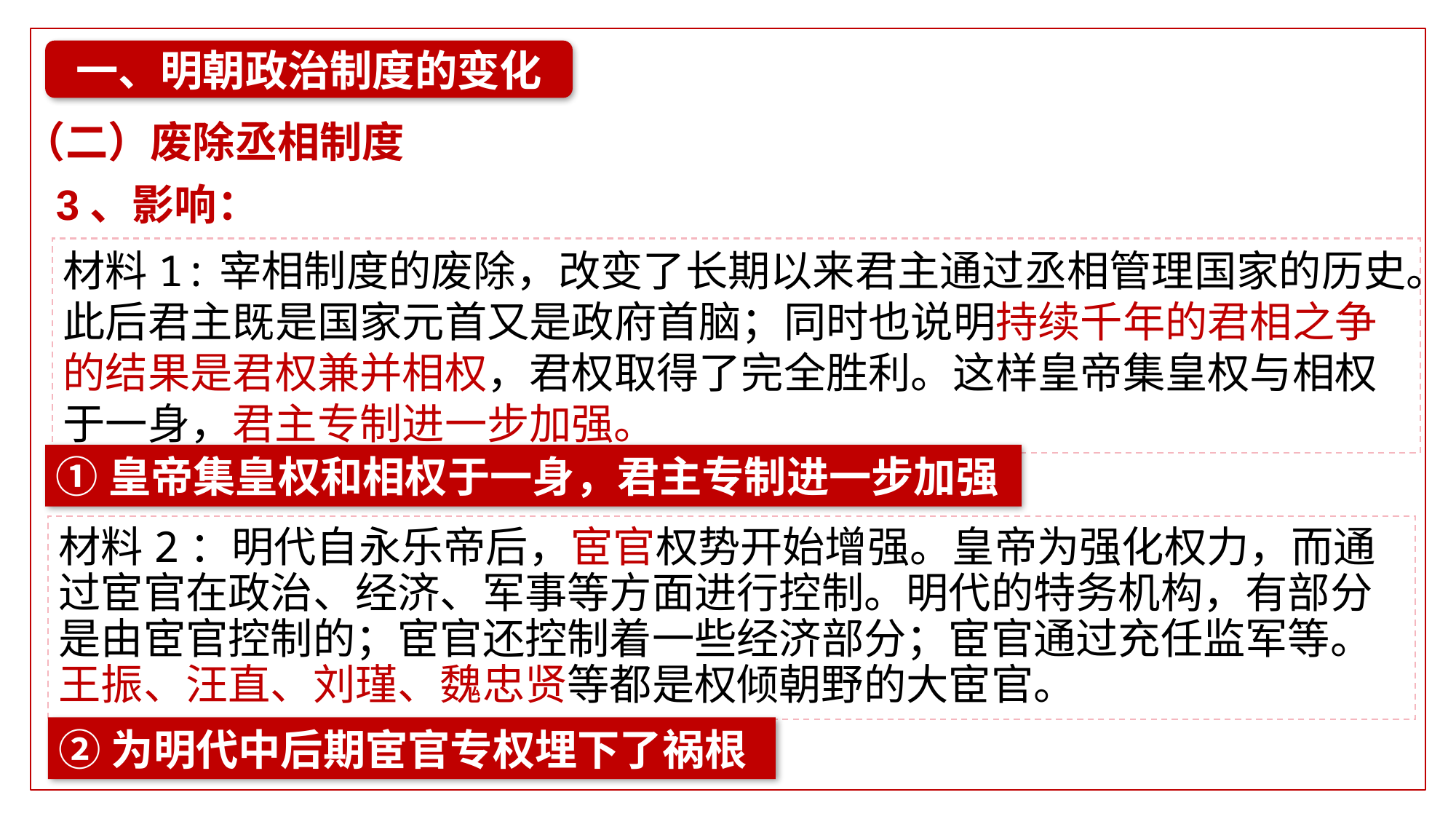

一、明朝政治制度的变化
（二）废除丞相制度
3、影响：
材料1:宰相制度的废除，改变了长期以来君主通过丞相管理国家的历史。此后君主既是国家元首又是政府首脑；同时也说明持续千年的君相之争的结果是君权兼并相权，君权取得了完全胜利。这样皇帝集皇权与相权于一身，君主专制进一步加强。
①皇帝集皇权和相权于一身，君主专制进一步加强
材料2：明代自永乐帝后，宦官权势开始增强。皇帝为强化权力，而通过宦官在政治、经济、军事等方面进行控制。明代的特务机构，有部分是由宦官控制的；宦官还控制着一些经济部分；宦官通过充任监军等。王振、汪直、刘瑾、魏忠贤等都是权倾朝野的大宦官。
②为明代中后期宦官专权埋下了祸根